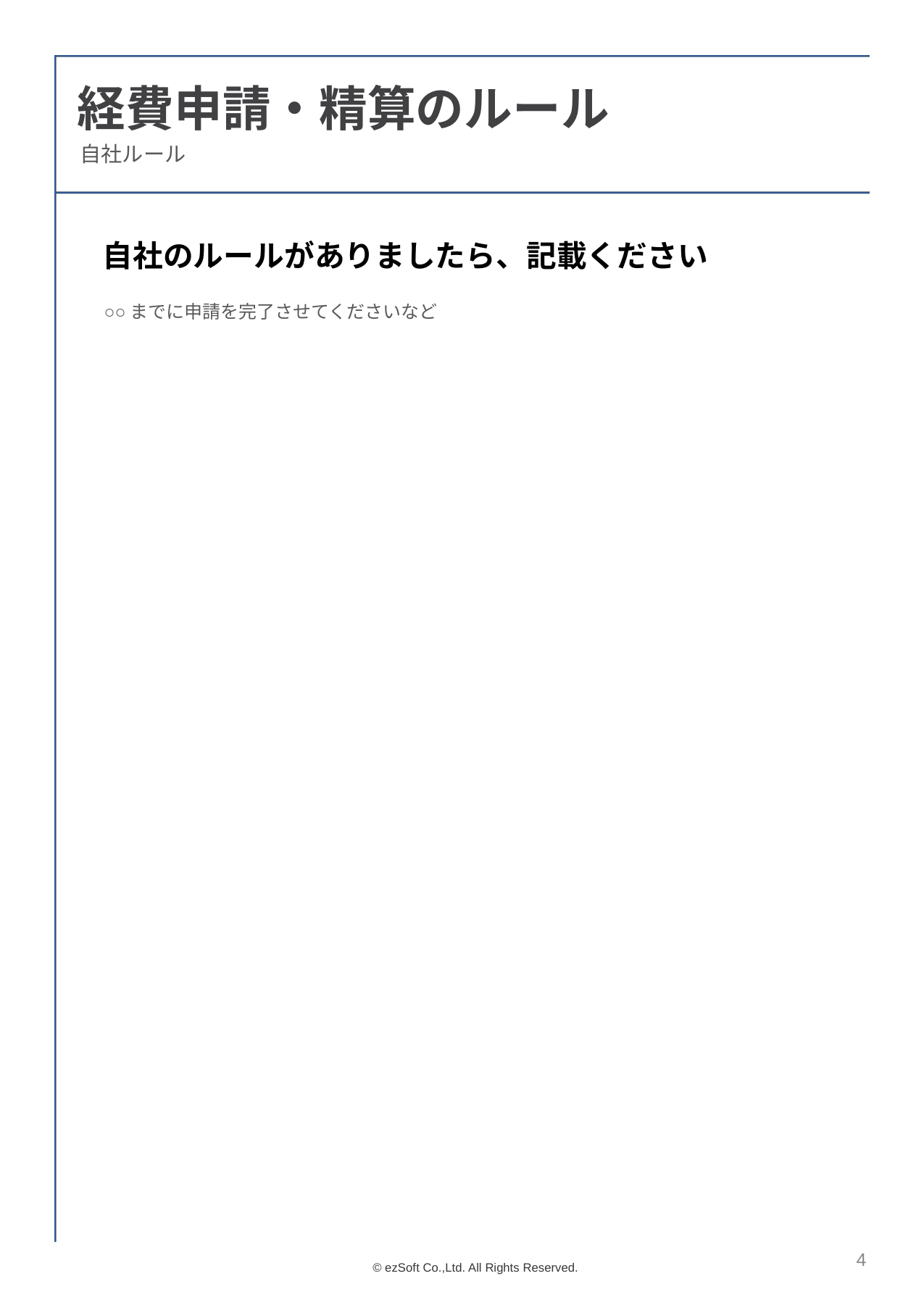

経費申請・精算のルール
自社ルール
自社のルールがありましたら、記載ください
○○までに申請を完了させてくださいなど
4